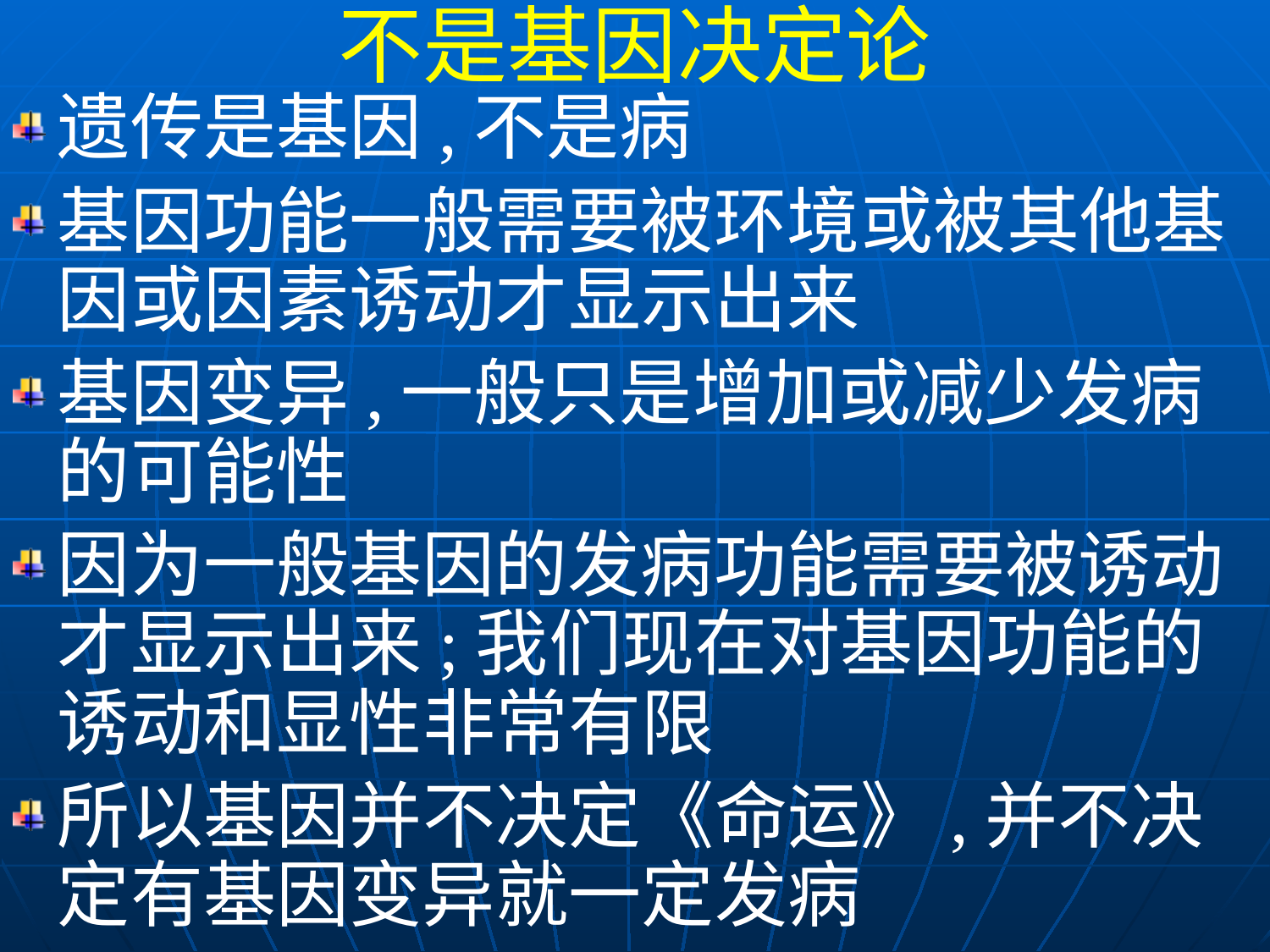

不是基因决定论
遗传是基因,不是病
基因功能一般需要被环境或被其他基因或因素诱动才显示出来
基因变异,一般只是增加或减少发病的可能性
因为一般基因的发病功能需要被诱动才显示出来;我们现在对基因功能的诱动和显性非常有限
所以基因并不决定《命运》,并不决定有基因变异就一定发病